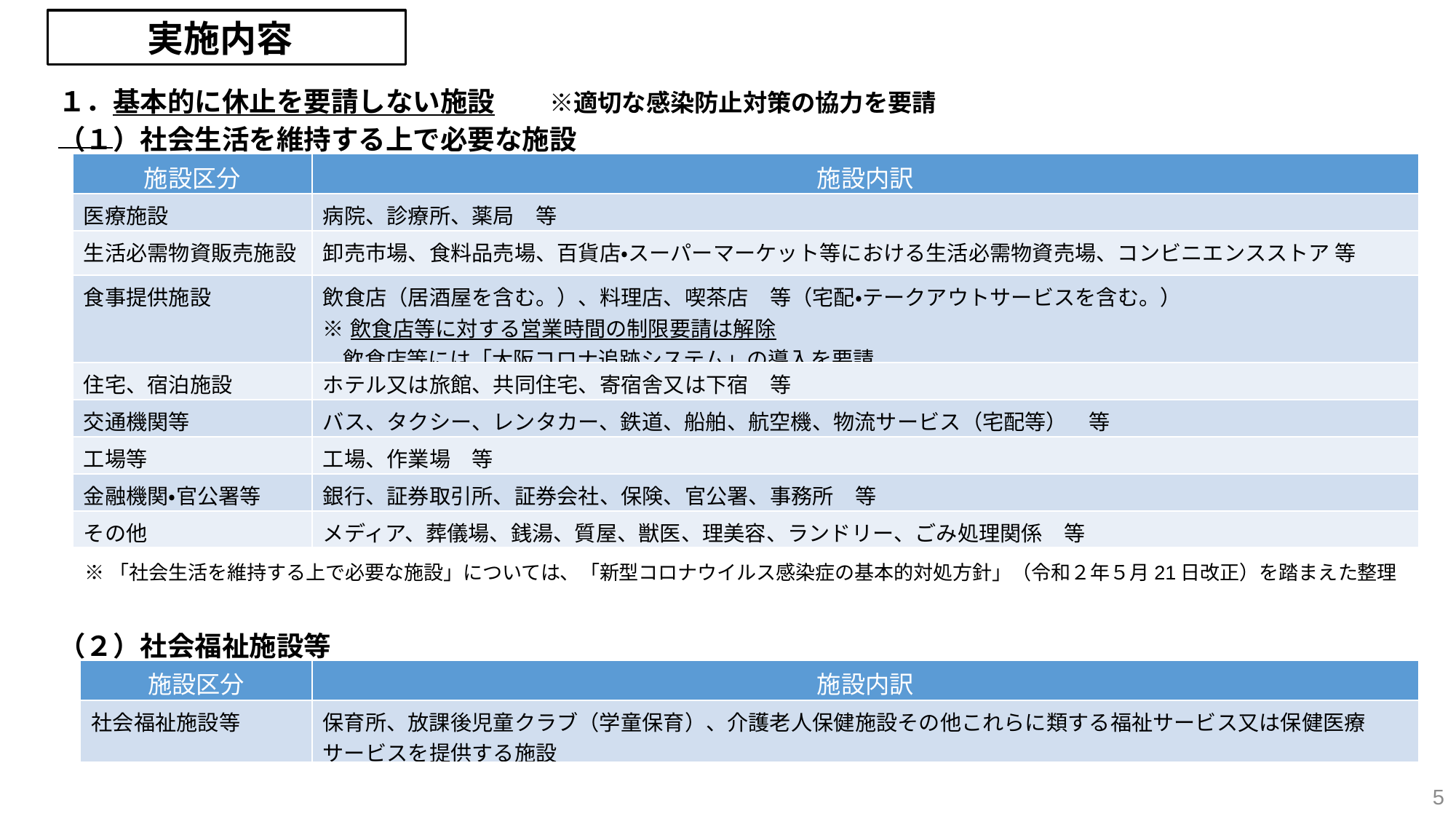

実施内容
１．基本的に休止を要請しない施設　　※適切な感染防止対策の協力を要請

（１）社会生活を維持する上で必要な施設
| 施設区分 | 施設内訳 |
| --- | --- |
| 医療施設 | 病院、診療所、薬局　等 |
| 生活必需物資販売施設 | 卸売市場、食料品売場、百貨店・スーパーマーケット等における生活必需物資売場、コンビニエンスストア 等 |
| 食事提供施設 | 飲食店（居酒屋を含む。）、料理店、喫茶店　等（宅配・テークアウトサービスを含む。） ※飲食店等に対する営業時間の制限要請は解除 飲食店等には「大阪コロナ追跡システム」の導入を要請 |
| 住宅、宿泊施設 | ホテル又は旅館、共同住宅、寄宿舎又は下宿　等 |
| 交通機関等 | バス、タクシー、レンタカー、鉄道、船舶、航空機、物流サービス（宅配等）　等 |
| 工場等 | 工場、作業場　等 |
| 金融機関・官公署等 | 銀行、証券取引所、証券会社、保険、官公署、事務所　等 |
| その他 | メディア、葬儀場、銭湯、質屋、獣医、理美容、ランドリー、ごみ処理関係　等 |
※「社会生活を維持する上で必要な施設」については、「新型コロナウイルス感染症の基本的対処方針」（令和２年５月21日改正）を踏まえた整理
（２）社会福祉施設等
| 施設区分 | 施設内訳 |
| --- | --- |
| 社会福祉施設等 | 保育所、放課後児童クラブ（学童保育）、介護老人保健施設その他これらに類する福祉サービス又は保健医療サービスを提供する施設 |
5